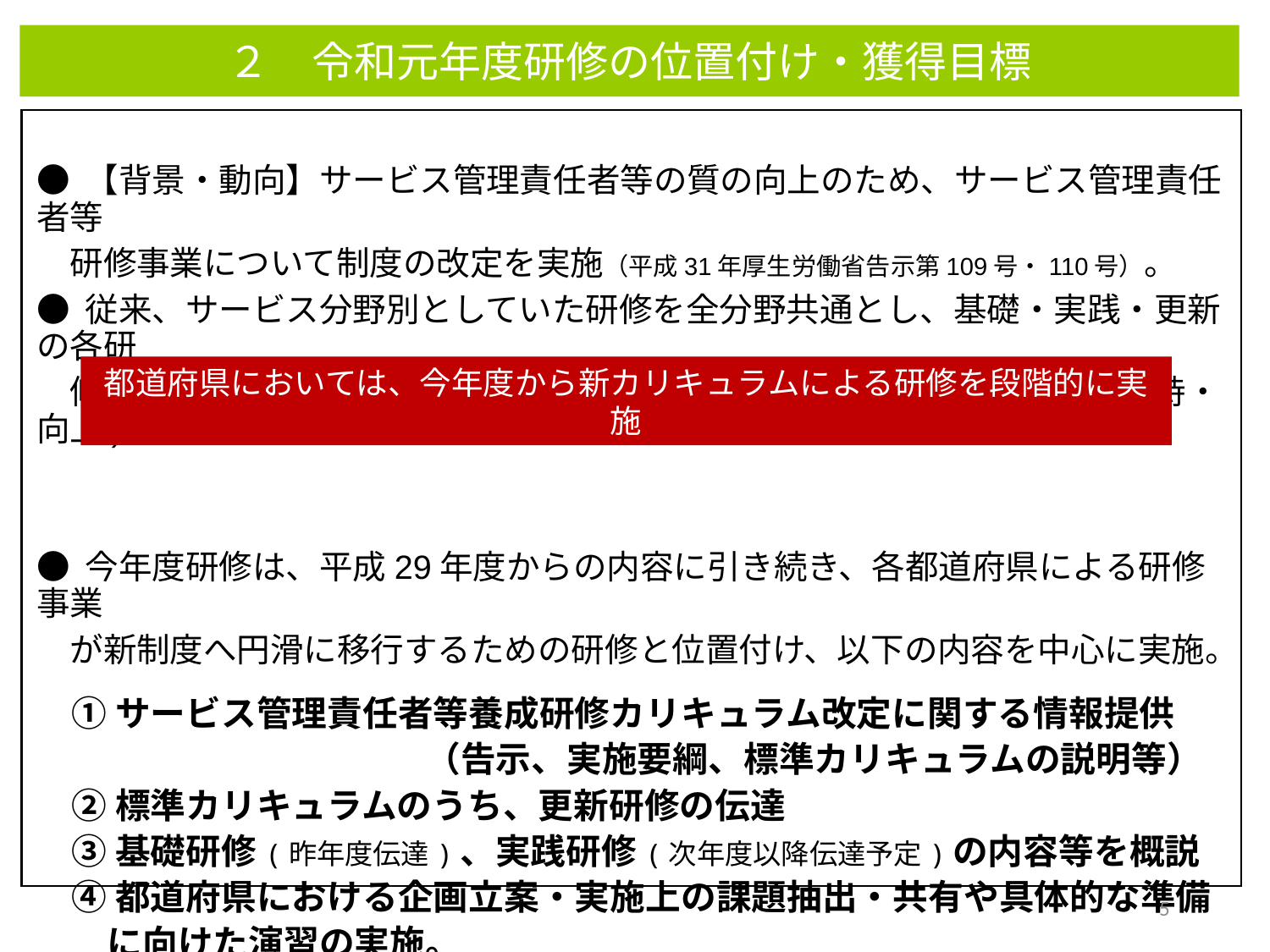

２　令和元年度研修の位置付け・獲得目標

● 【背景・動向】サービス管理責任者等の質の向上のため、サービス管理責任者等
　研修事業について制度の改定を実施（平成31年厚生労働省告示第109号・110号）。
● 従来、サービス分野別としていた研修を全分野共通とし、基礎・実践・更新の各研
　修を階層(段階)的に位置付け、実地教育を取り入れた(主目的は質の維持・向上)。

● 今年度研修は、平成29年度からの内容に引き続き、各都道府県による研修事業
　が新制度へ円滑に移行するための研修と位置付け、以下の内容を中心に実施。

　① サービス管理責任者等養成研修カリキュラム改定に関する情報提供
　　　　　　　　　　　（告示、実施要綱、標準カリキュラムの説明等）
　② 標準カリキュラムのうち、更新研修の伝達
　③ 基礎研修(昨年度伝達)、実践研修(次年度以降伝達予定)の内容等を概説
　④ 都道府県における企画立案・実施上の課題抽出・共有や具体的な準備
　　に向けた演習の実施。

都道府県においては、今年度から新カリキュラムによる研修を段階的に実施
5